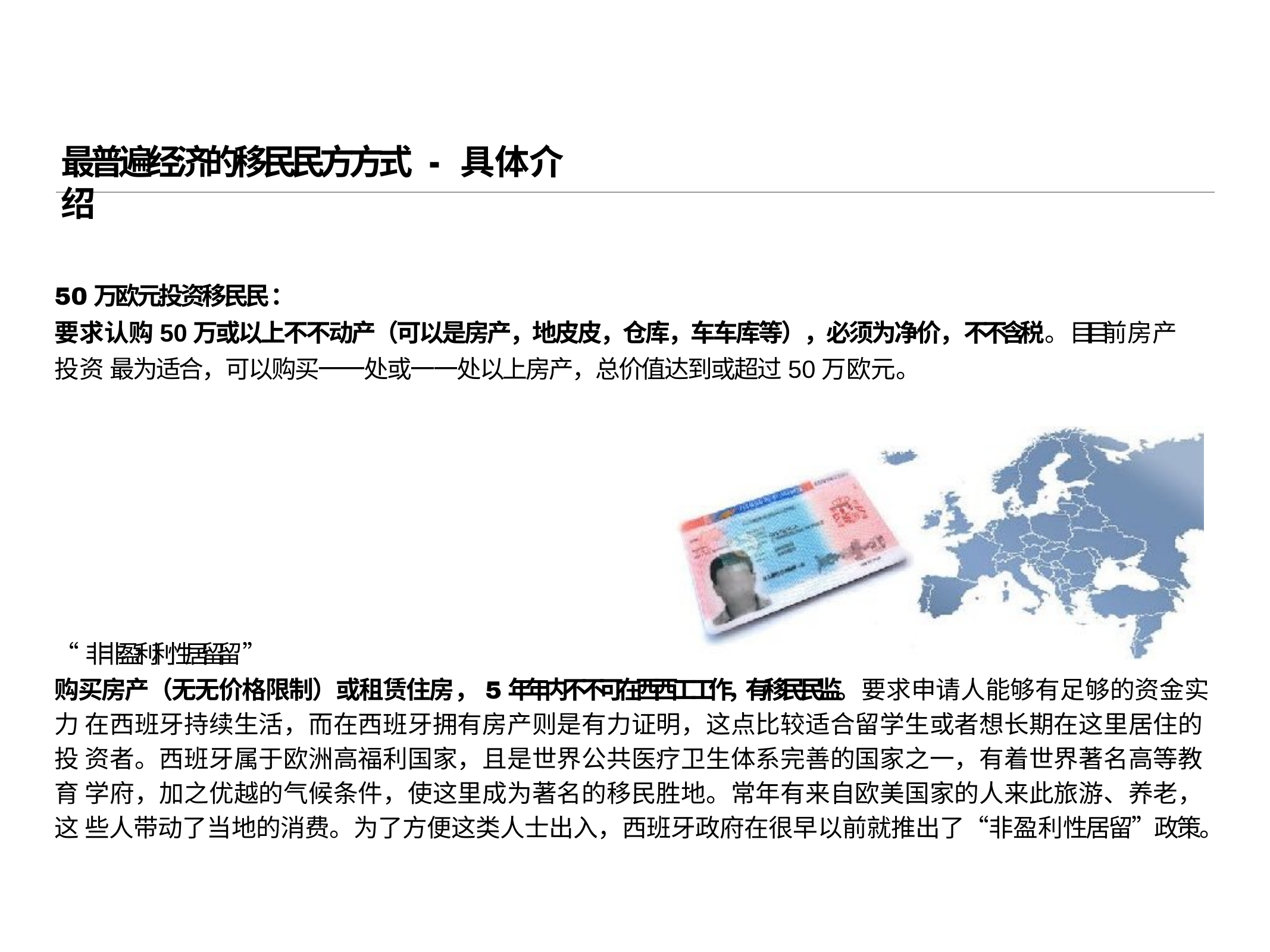

# 最普遍经济的移⺠民⽅方式 - 具体介绍
50万欧元投资移⺠民：
要求认购50万或以上不不动产（可以是房产，地⽪皮，仓库，⻋车库等），必须为净价，不不含税。⽬目前房产投资 最为适合，可以购买⼀一处或⼀一处以上房产，总价值达到或超过50万欧元。

“⾮非盈利利性居留留”
购买房产（⽆无价格限制）或租赁住房，5年年内不不可在⻄西⼯工作，有移⺠民监。要求申请⼈能够有⾜够的资⾦实⼒ 在西班⽛持续⽣活，⽽在西班⽛拥有房产则是有⼒证明，这点⽐较适合留学⽣或者想长期在这⾥居住的投 资者。西班⽛属于欧洲⾼福利国家，且是世界公共医疗卫⽣体系完善的国家之⼀，有着世界著名⾼等教育 学府，加之优越的⽓候条件，使这⾥成为著名的移民胜地。常年有来⾃欧美国家的⼈来此旅游、养⽼，这 些⼈带动了当地的消费。为了⽅便这类⼈⼠出⼊，西班⽛政府在很早以前就推出了“⾮盈利性居留”政策。